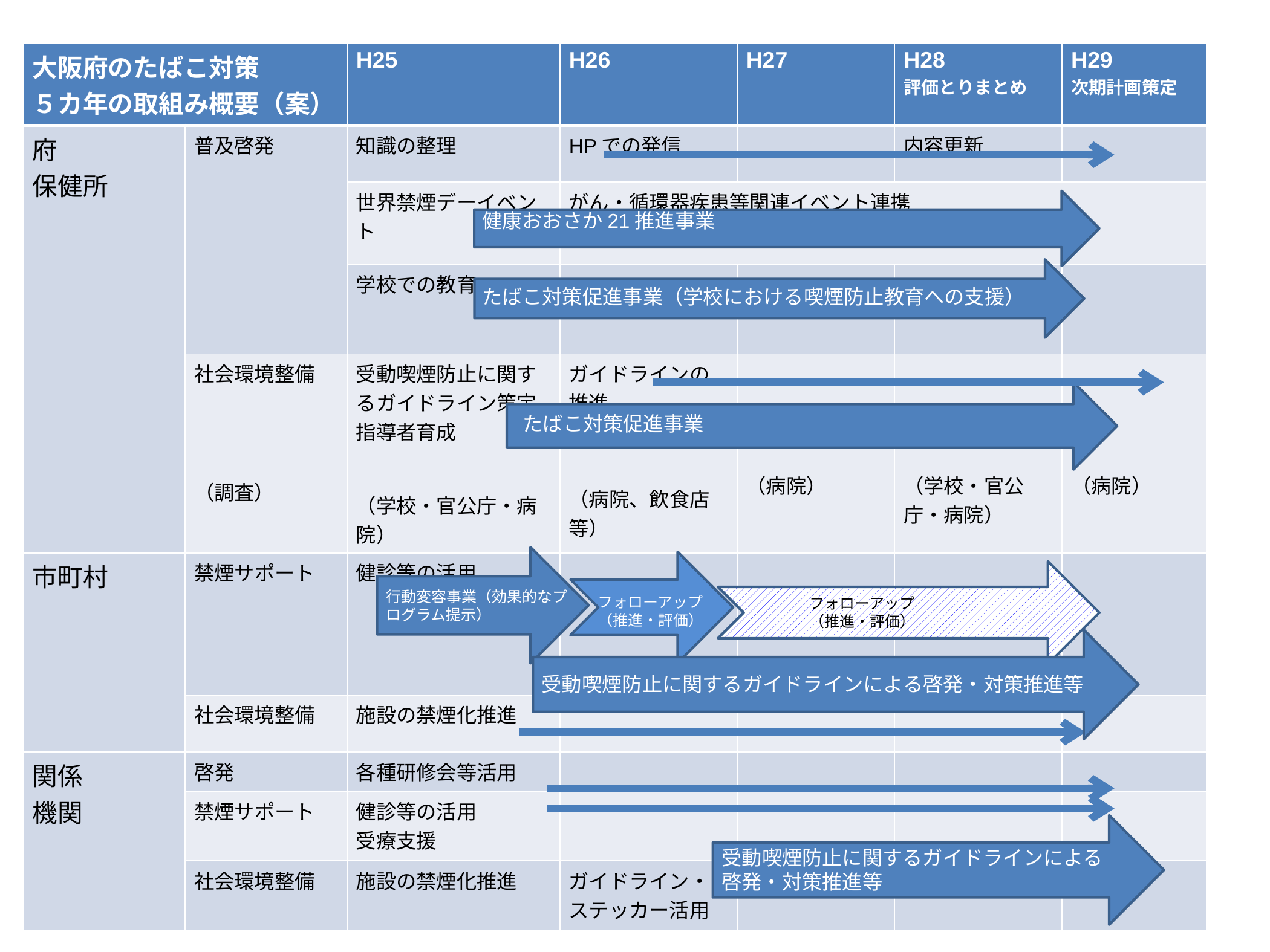

| 大阪府のたばこ対策 ５カ年の取組み概要（案） |  | H25 | H26 | H27 | H28 評価とりまとめ | H29 次期計画策定 |
| --- | --- | --- | --- | --- | --- | --- |
| 府 保健所 | 普及啓発 | 知識の整理 | HPでの発信 |  | 内容更新 |  |
|  |  | 世界禁煙デーイベント | がん・循環器疾患等関連イベント連携 |  |  |  |
|  |  | 学校での教育 |  |  |  |  |
|  | 社会環境整備 （調査） | 受動喫煙防止に関するガイドライン策定 指導者育成 （学校・官公庁・病院） | ガイドラインの推進 （病院、飲食店等） | （病院） | （学校・官公庁・病院） | （病院） |
| 市町村 | 禁煙サポート | 健診等の活用 |  |  |  |  |
|  | 社会環境整備 | 施設の禁煙化推進 |  |  |  |  |
| 関係 機関 | 啓発 | 各種研修会等活用 |  |  |  |  |
|  | 禁煙サポート | 健診等の活用 受療支援 |  |  |  |  |
|  | 社会環境整備 | 施設の禁煙化推進 | ガイドライン・ステッカー活用 |  |  |  |

健康おおさか21推進事業

たばこ対策促進事業（学校における喫煙防止教育への支援）

たばこ対策促進事業

行動変容事業（効果的なプログラム提示）
フォローアップ
（推進・評価）

フォローアップ
（推進・評価）

受動喫煙防止に関するガイドラインによる啓発・対策推進等

受動喫煙防止に関するガイドラインによる啓発・対策推進等